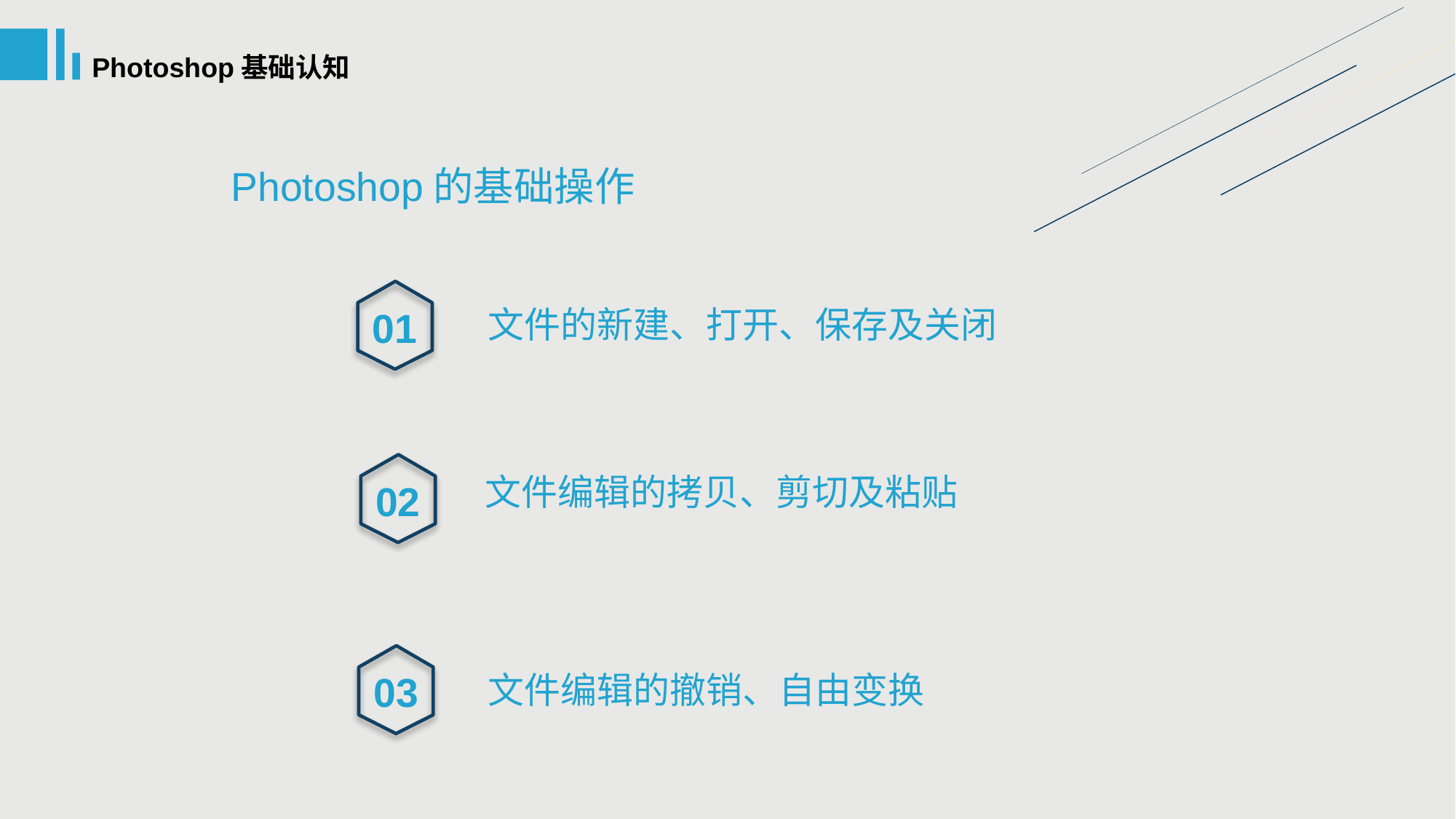

Photoshop基础认知
Photoshop的基础操作

01
文件的新建、打开、保存及关闭

02
文件编辑的拷贝、剪切及粘贴

03
文件编辑的撤销、自由变换